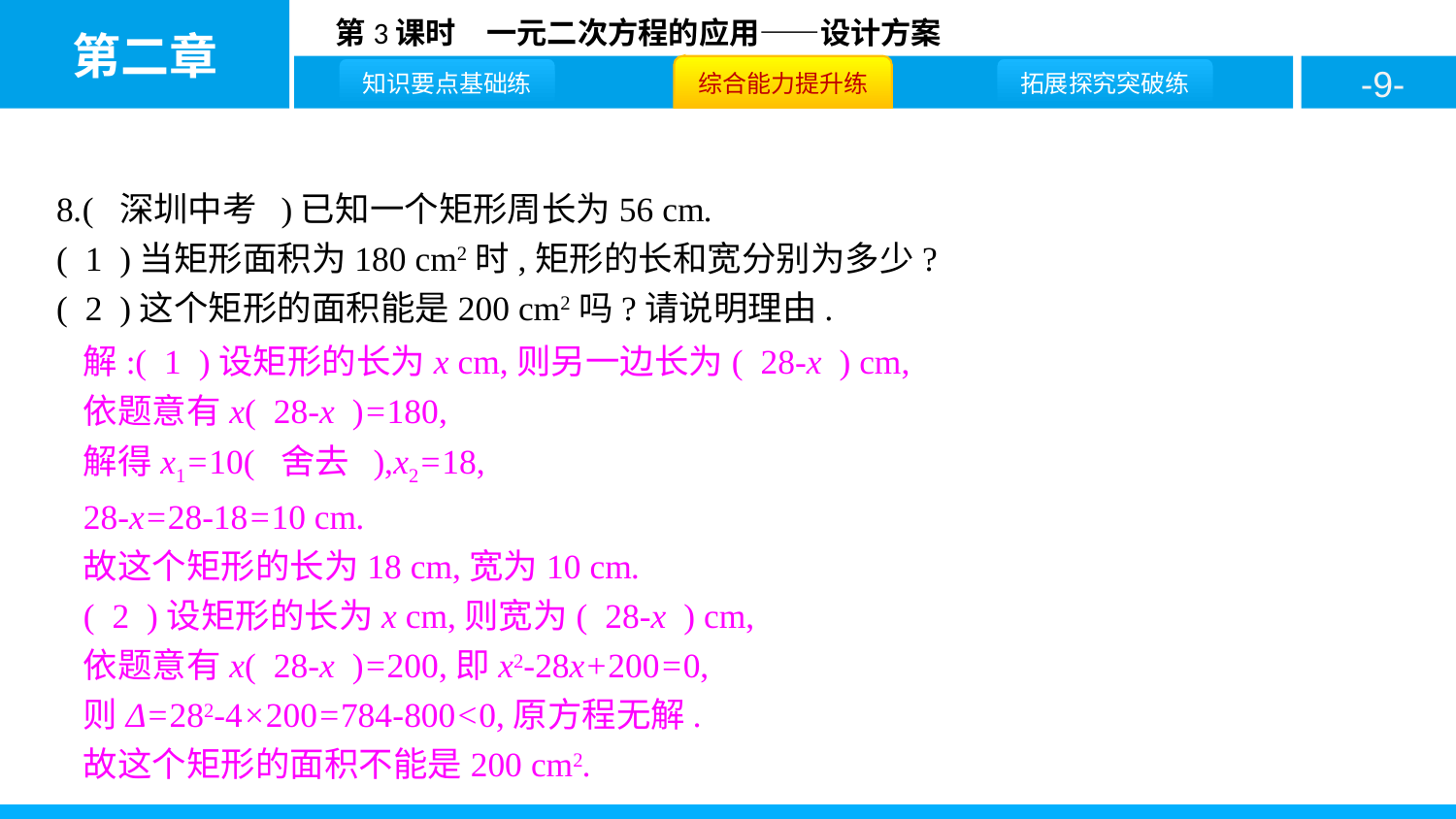

8.(  深圳中考  )已知一个矩形周长为56 cm.
(  1  )当矩形面积为180 cm2时,矩形的长和宽分别为多少?
(  2  )这个矩形的面积能是200 cm2吗?请说明理由.
解:(  1  )设矩形的长为x cm,则另一边长为(  28-x  ) cm,
依题意有x(  28-x  )=180,
解得x1=10(  舍去  ),x2=18,
28-x=28-18=10 cm.
故这个矩形的长为18 cm,宽为10 cm.
(  2  )设矩形的长为x cm,则宽为(  28-x  ) cm,
依题意有x(  28-x  )=200,即x2-28x+200=0,
则Δ=282-4×200=784-800<0,原方程无解.
故这个矩形的面积不能是200 cm2.